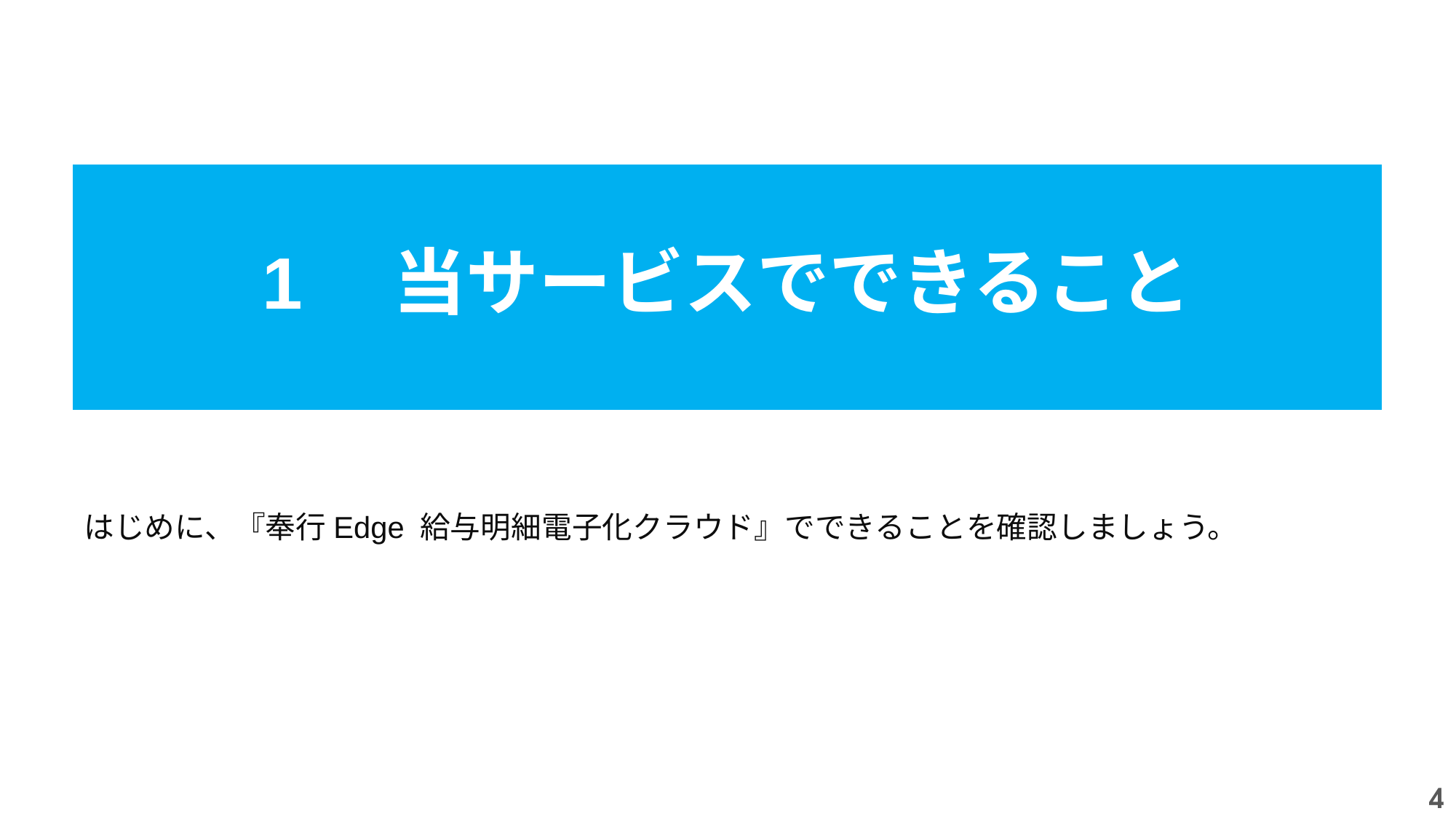

1　当サービスでできること
はじめに、『奉行Edge 給与明細電子化クラウド』でできることを確認しましょう。
4